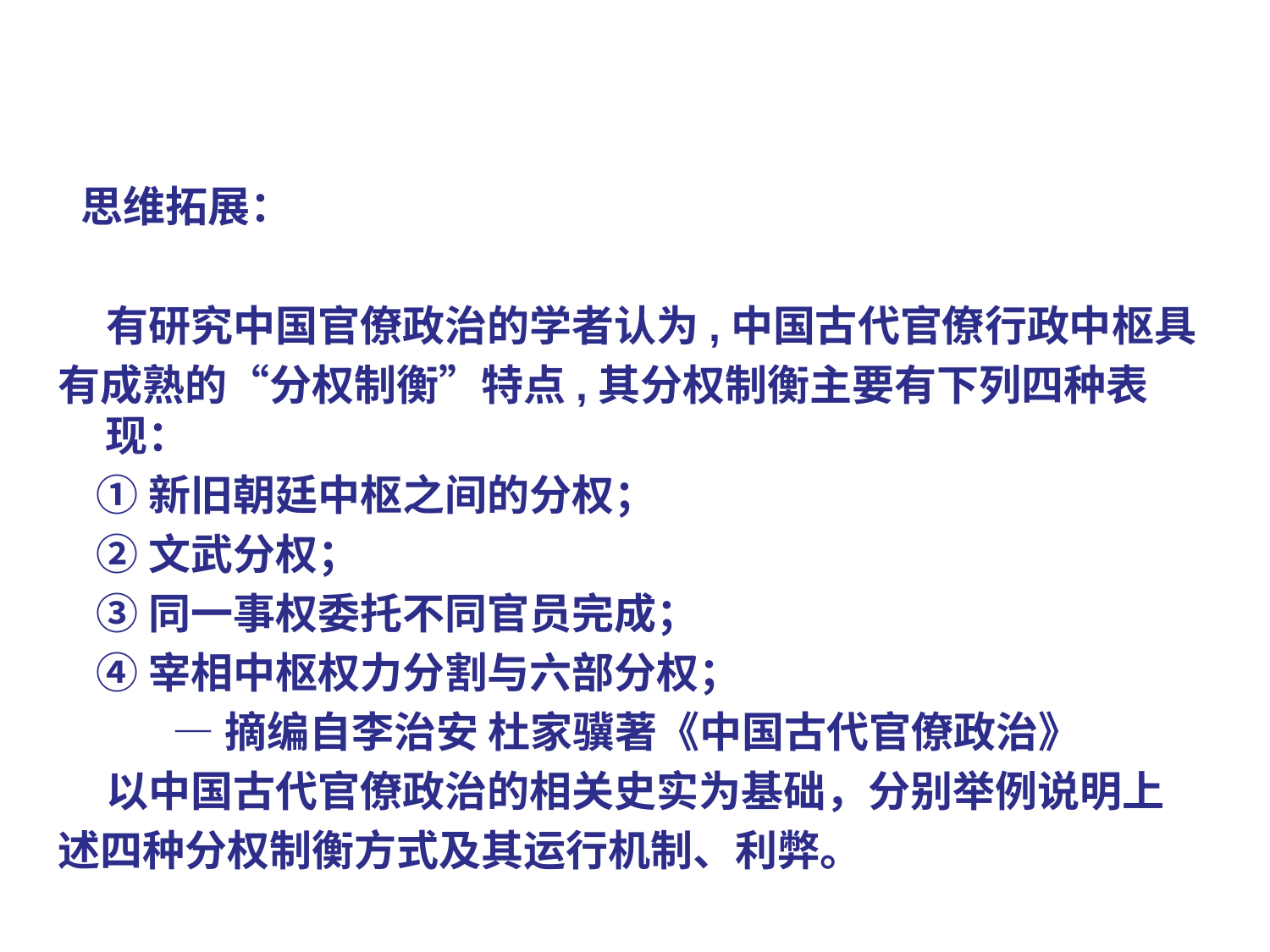

思维拓展：

    有研究中国官僚政治的学者认为,中国古代官僚行政中枢具
有成熟的“分权制衡”特点,其分权制衡主要有下列四种表现：
    ①新旧朝廷中枢之间的分权；
    ②文武分权；
    ③同一事权委托不同官员完成；
    ④宰相中枢权力分割与六部分权；
            —摘编自李治安 杜家骥著《中国古代官僚政治》
    以中国古代官僚政治的相关史实为基础，分别举例说明上
述四种分权制衡方式及其运行机制、利弊。